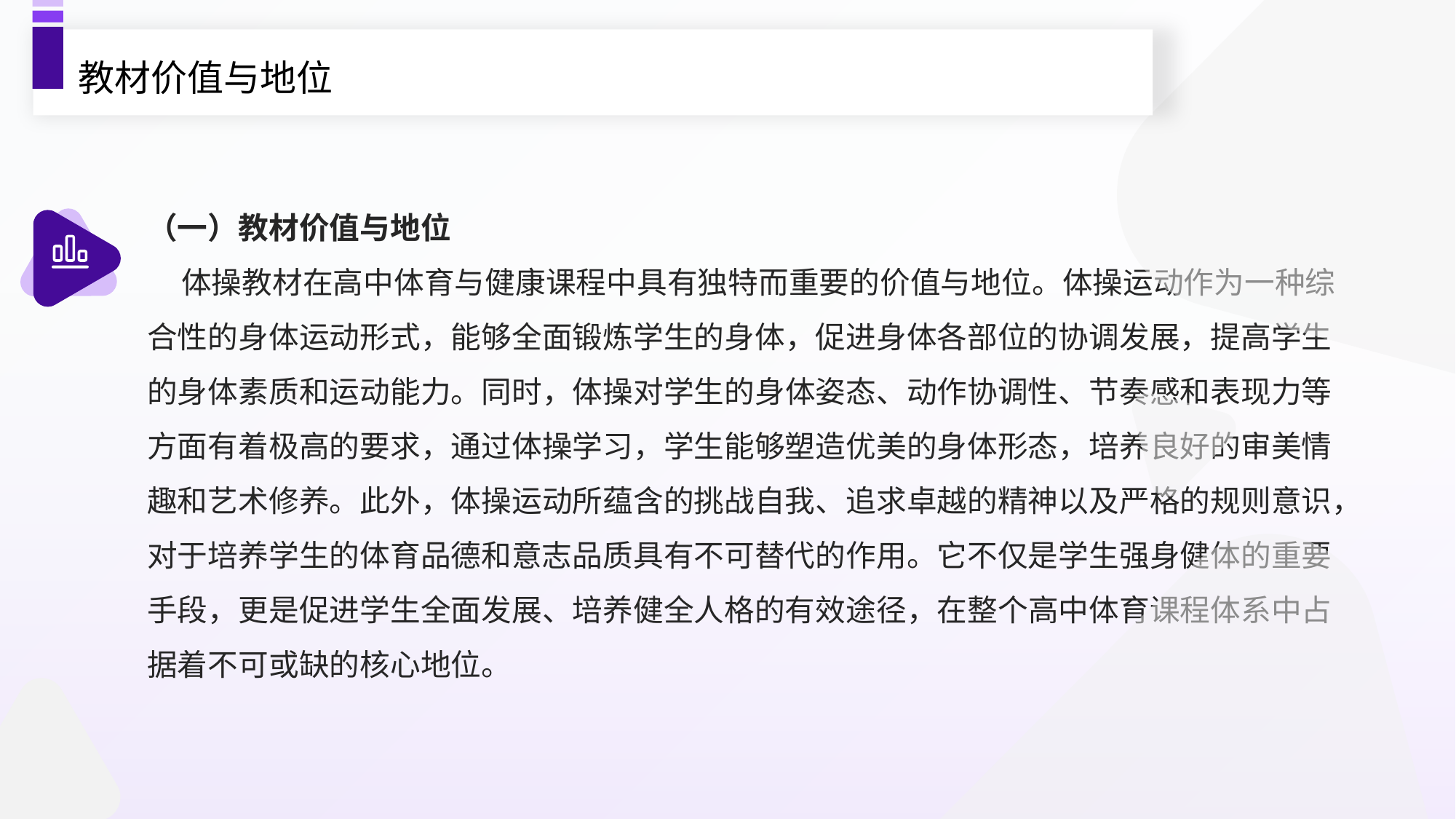

教材价值与地位
（一）教材价值与地位​
    体操教材在高中体育与健康课程中具有独特而重要的价值与地位。体操运动作为一种综合性的身体运动形式，能够全面锻炼学生的身体，促进身体各部位的协调发展，提高学生的身体素质和运动能力。同时，体操对学生的身体姿态、动作协调性、节奏感和表现力等方面有着极高的要求，通过体操学习，学生能够塑造优美的身体形态，培养良好的审美情趣和艺术修养。此外，体操运动所蕴含的挑战自我、追求卓越的精神以及严格的规则意识，对于培养学生的体育品德和意志品质具有不可替代的作用。它不仅是学生强身健体的重要手段，更是促进学生全面发展、培养健全人格的有效途径，在整个高中体育课程体系中占据着不可或缺的核心地位。